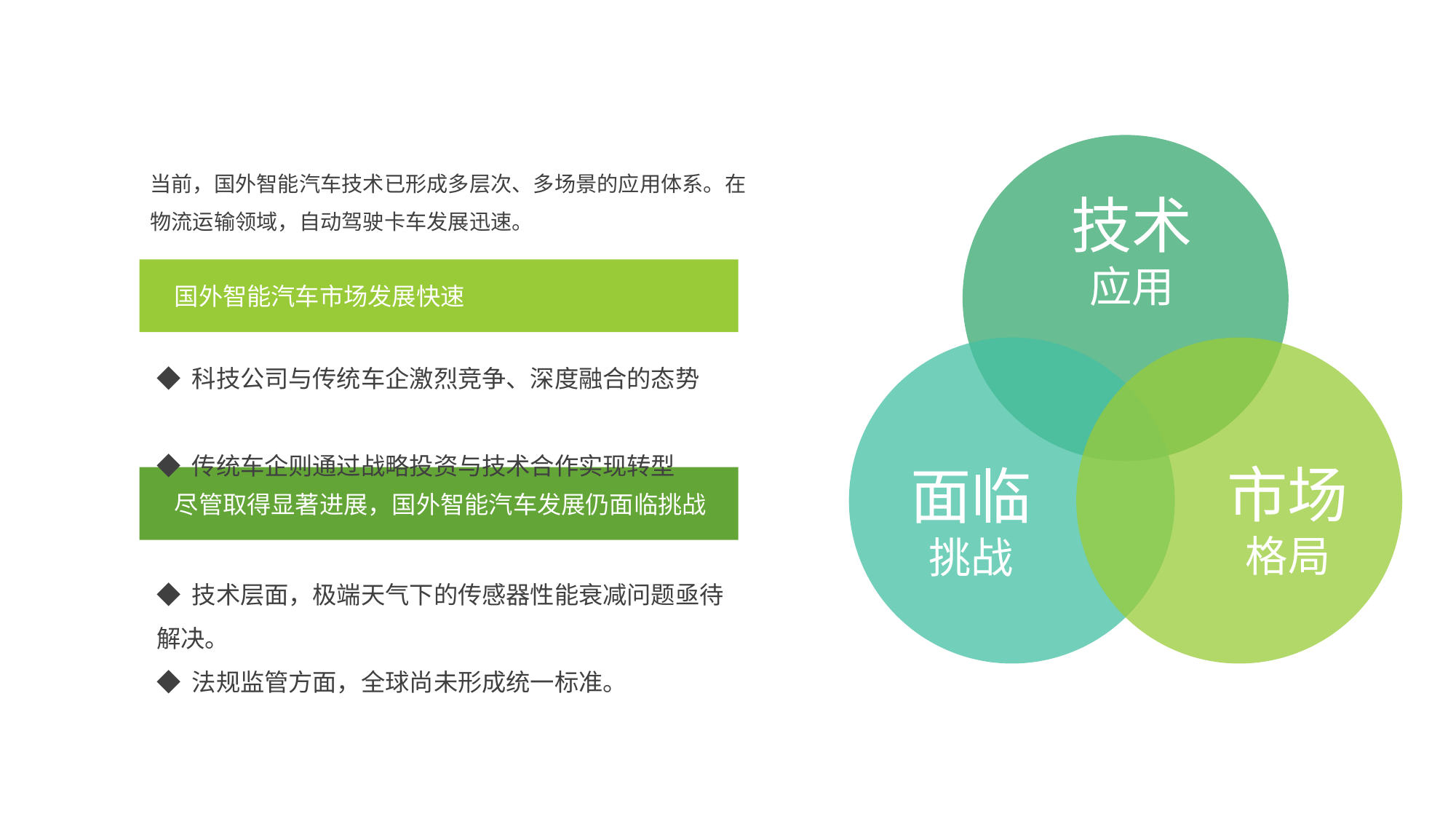

现有竞争者

技术
应用
当前，国外智能汽车技术已形成多层次、多场景的应用体系。在物流运输领域，自动驾驶卡车发展迅速。
　国外智能汽车市场发展快速
◆ 科技公司与传统车企激烈竞争、深度融合的态势
◆ 传统车企则通过战略投资与技术合作实现转型
　尽管取得显著进展，国外智能汽车发展仍面临挑战
◆ 技术层面，极端天气下的传感器性能衰减问题亟待解决。
◆ 法规监管方面，全球尚未形成统一标准。

面临
挑战

市场
格局